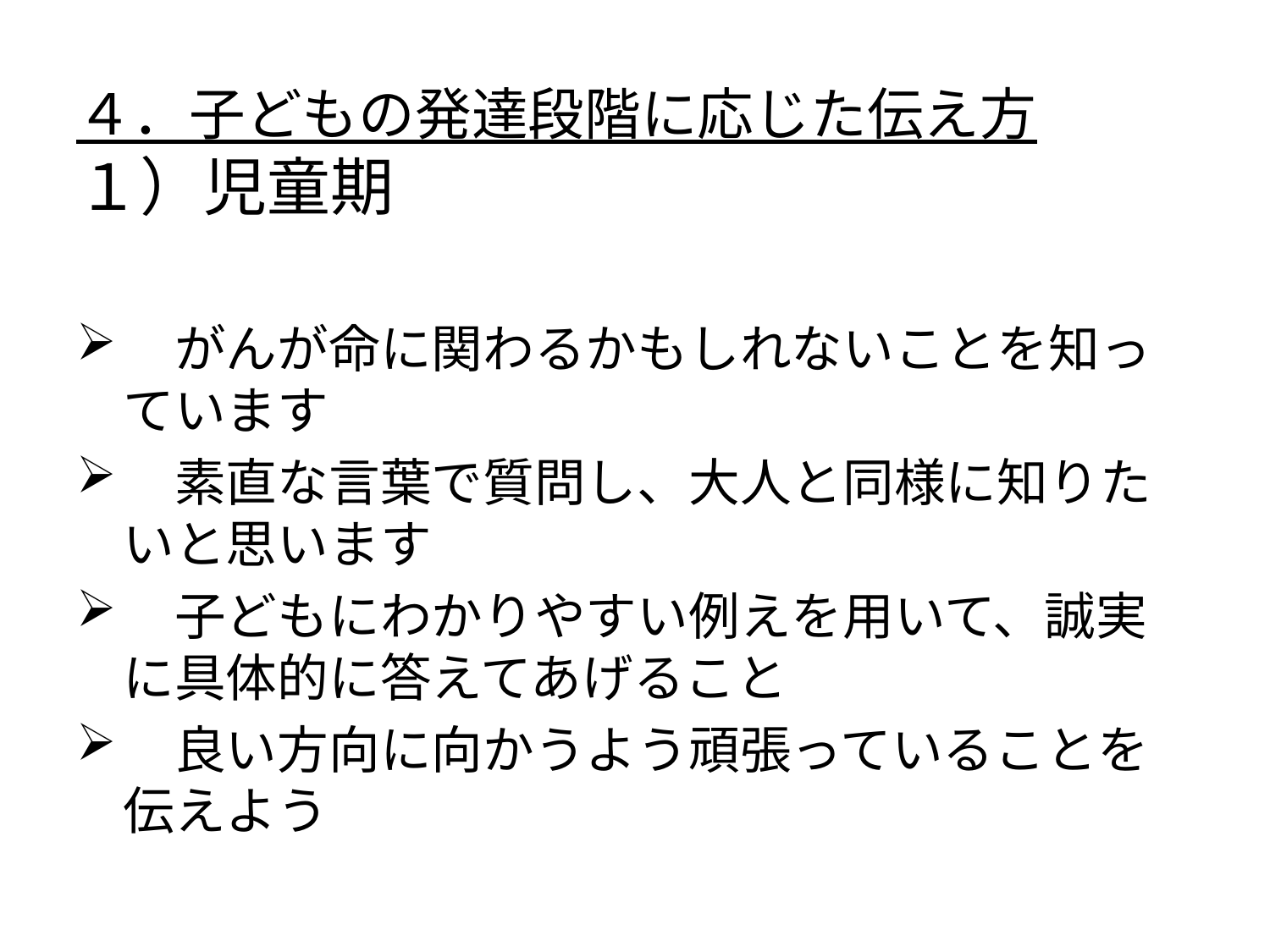

# ４．子どもの発達段階に応じた伝え方 １）児童期
　がんが命に関わるかもしれないことを知っています
　素直な言葉で質問し、大人と同様に知りたいと思います
　子どもにわかりやすい例えを用いて、誠実に具体的に答えてあげること
　良い方向に向かうよう頑張っていることを伝えよう